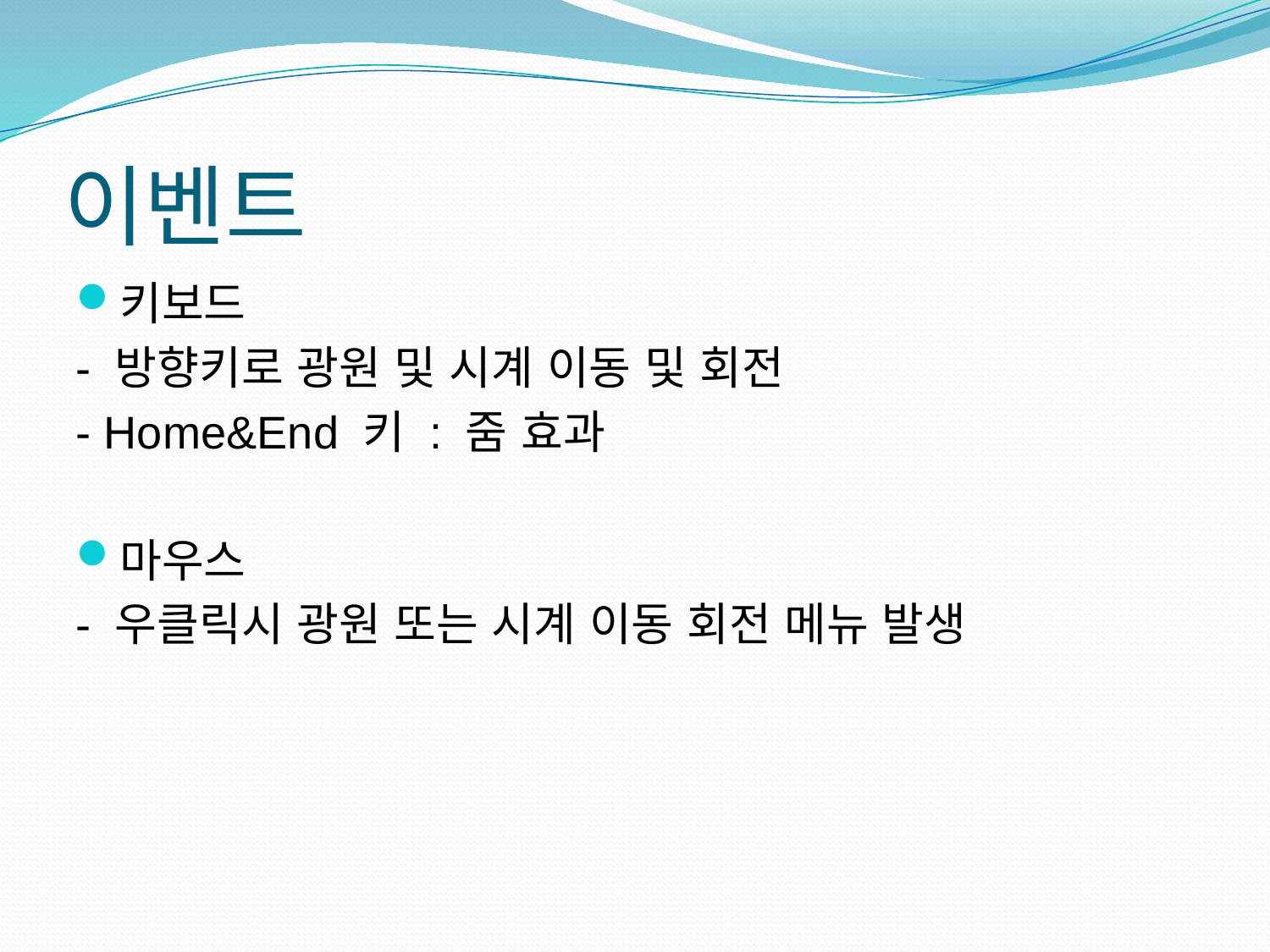

# 이벤트
키보드
- 방향키로 광원 및 시계 이동 및 회전
- Home&End 키 : 줌 효과

마우스
- 우클릭시 광원 또는 시계 이동 회전 메뉴 발생